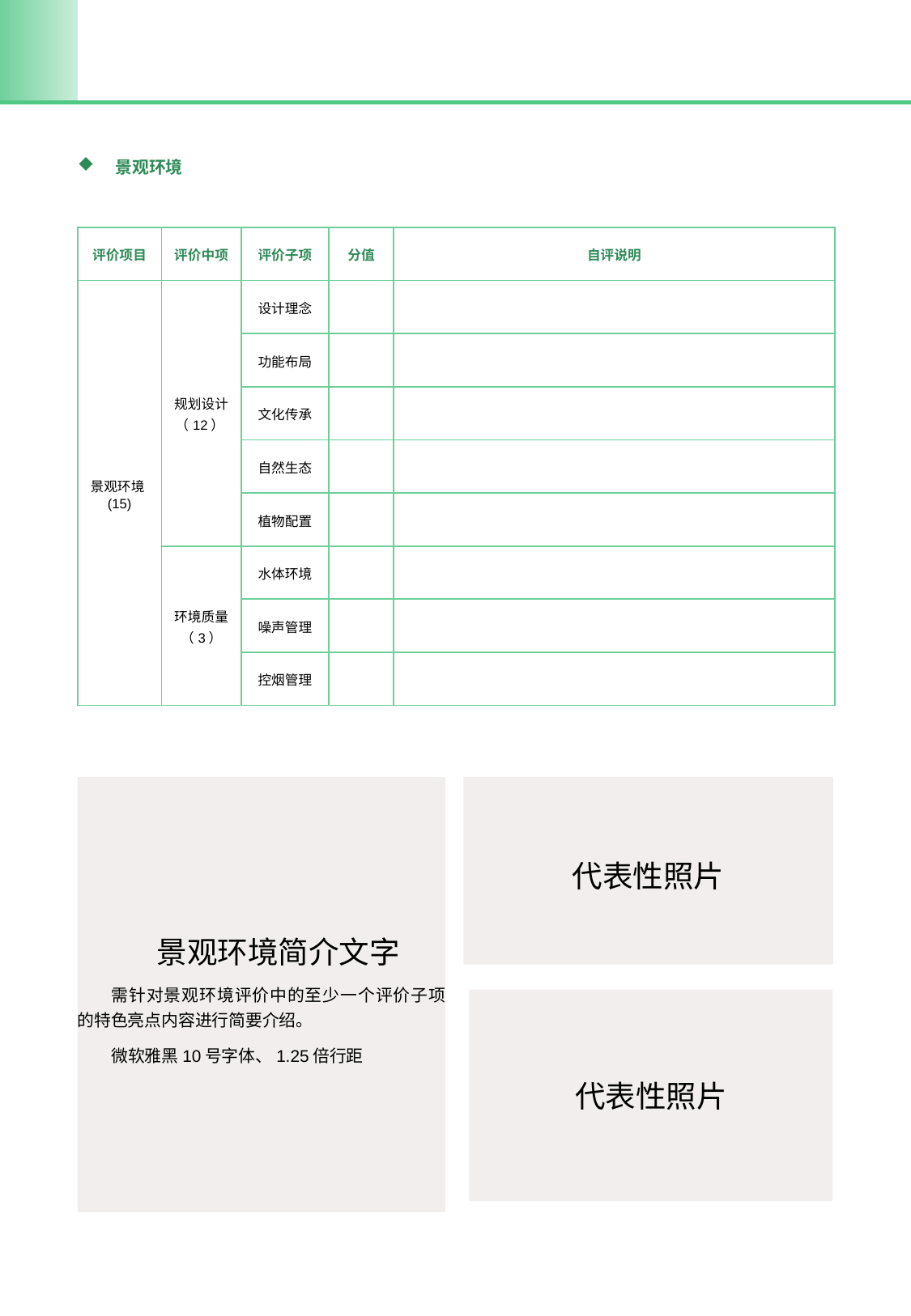

景观环境
| 评价项目 | 评价中项 | 评价子项 | 分值 | 自评说明 |
| --- | --- | --- | --- | --- |
| 景观环境(15) | 规划设计（12） | 设计理念 |  |  |
|  |  | 功能布局 |  |  |
|  |  | 文化传承 |  |  |
|  |  | 自然生态 |  |  |
|  |  | 植物配置 |  |  |
|  | 环境质量（3） | 水体环境 |  |  |
|  |  | 噪声管理 |  |  |
|  |  | 控烟管理 |  |  |
代表性照片
景观环境简介文字
需针对景观环境评价中的至少一个评价子项的特色亮点内容进行简要介绍。
微软雅黑10号字体、1.25倍行距
代表性照片